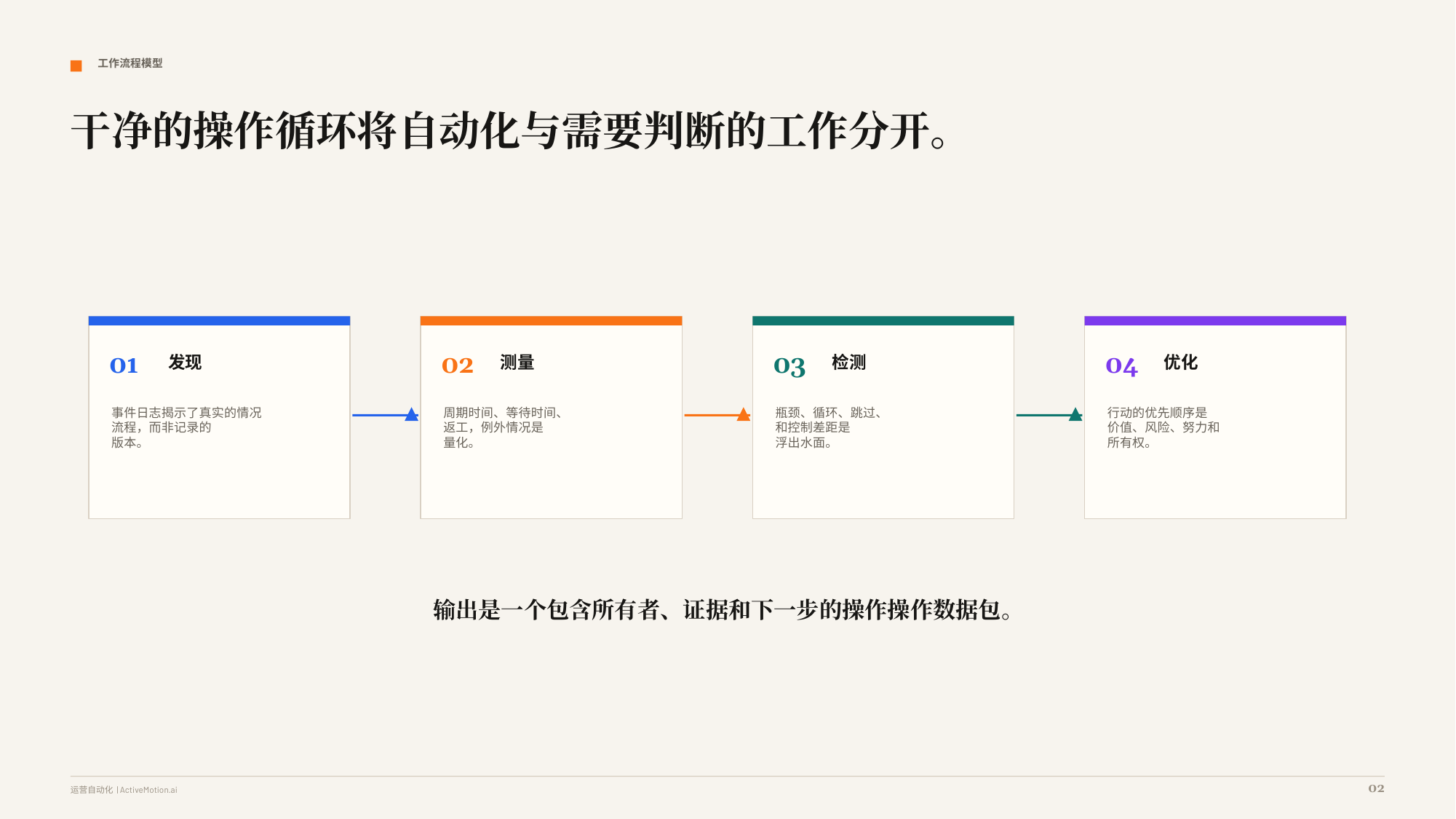

工作流程模型

干净的操作循环将自动化与需要判断的工作分开。

01
02
03
04
发现
测量
检测
优化
事件日志揭示了真实的情况
流程，而非记录的
版本。
周期时间、等待时间、
返工，例外情况是
量化。
瓶颈、循环、跳过、
和控制差距是
浮出水面。
行动的优先顺序是
价值、风险、努力和
所有权。

输出是一个包含所有者、证据和下一步的操作操作数据包。

02
运营自动化 | ActiveMotion.ai